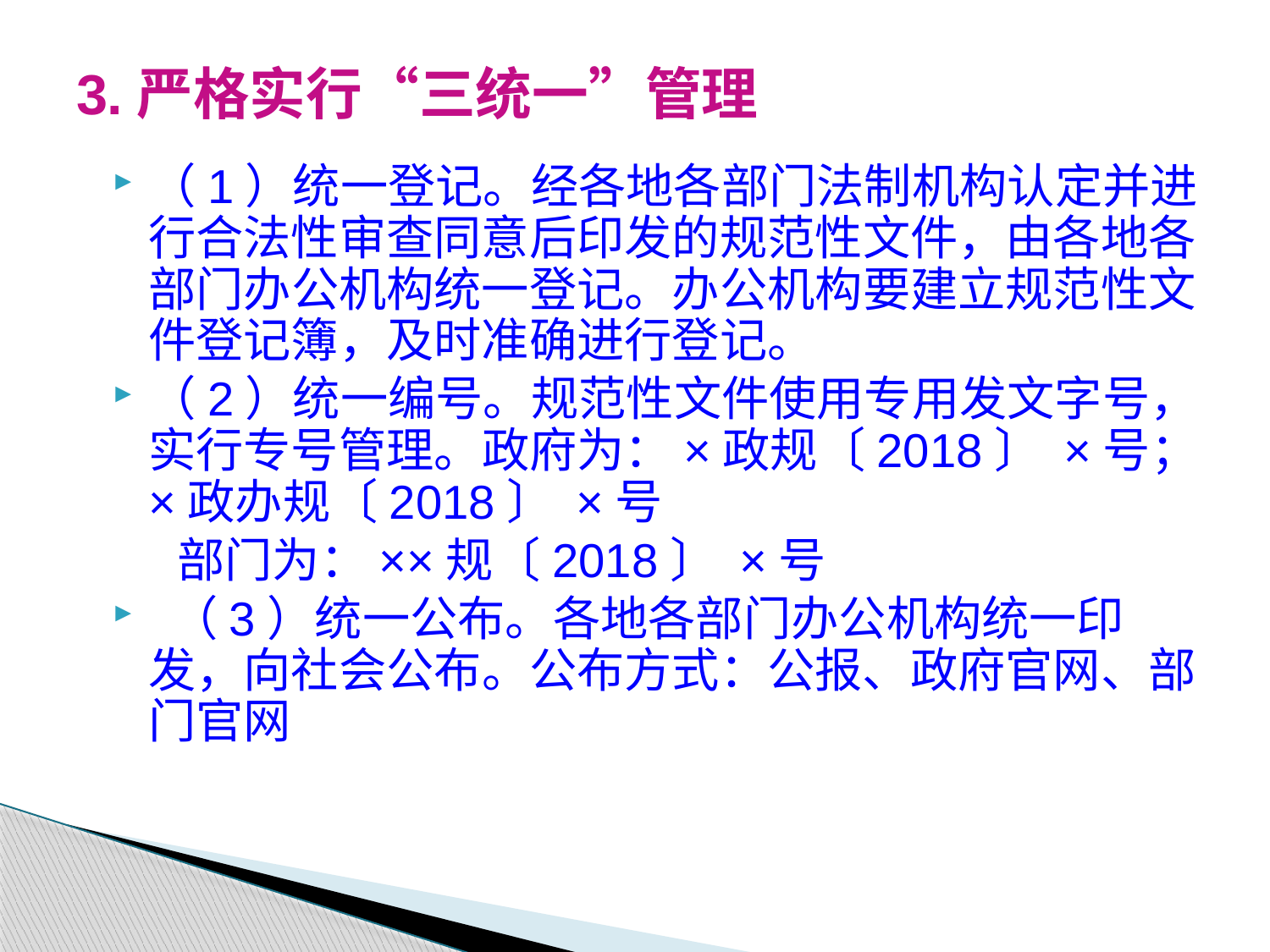

3.严格实行“三统一”管理
（1）统一登记。经各地各部门法制机构认定并进行合法性审查同意后印发的规范性文件，由各地各部门办公机构统一登记。办公机构要建立规范性文件登记簿，及时准确进行登记。
（2）统一编号。规范性文件使用专用发文字号，实行专号管理。政府为：×政规〔2018〕 ×号； ×政办规〔2018〕 ×号
     部门为：××规〔2018〕 ×号
 （3）统一公布。各地各部门办公机构统一印发，向社会公布。公布方式：公报、政府官网、部门官网